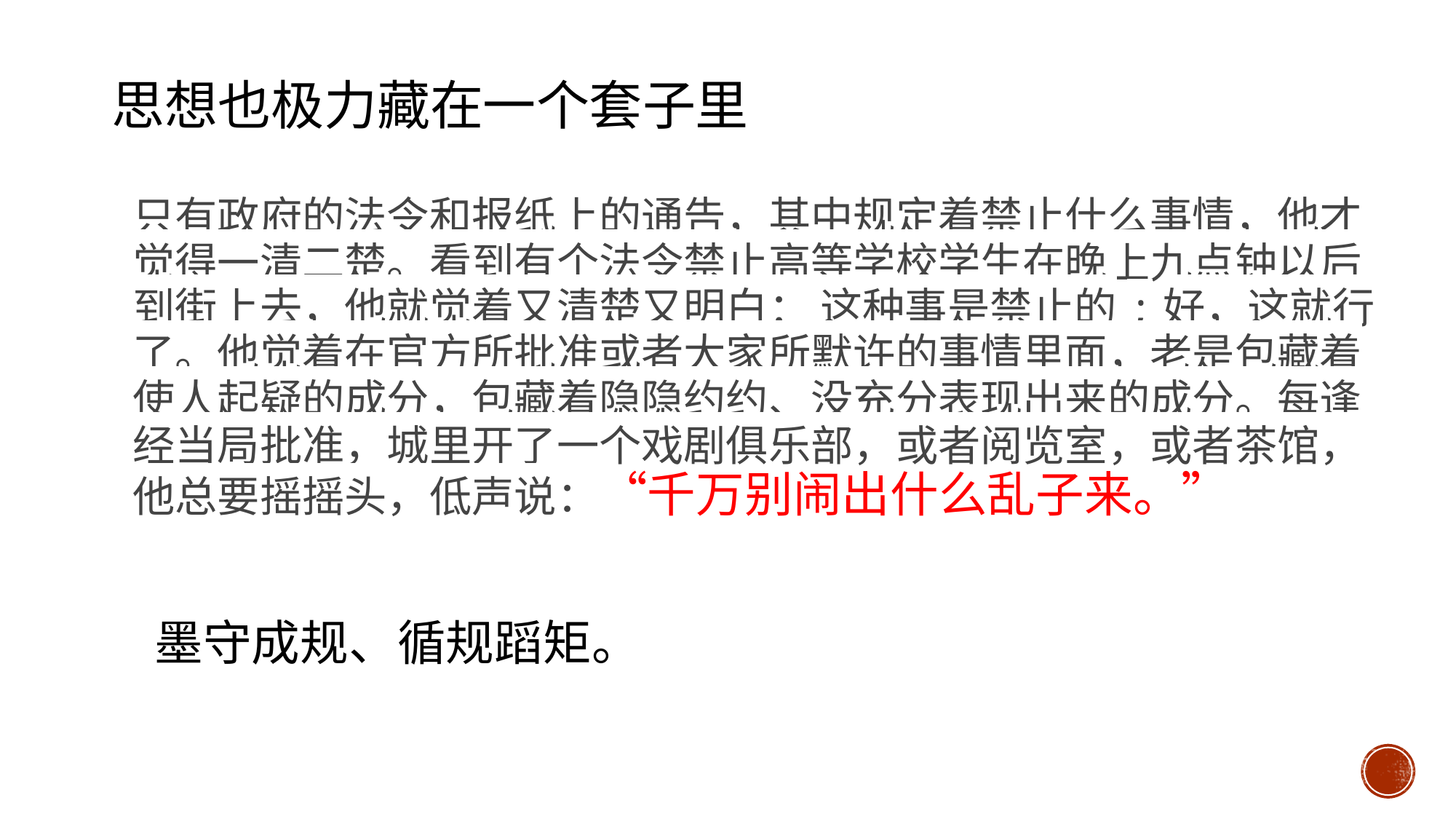

# 思想也极力藏在一个套子里
只有政府的法令和报纸上的通告，其中规定着禁止什么事情，他才觉得一清二楚。看到有个法令禁止高等学校学生在晚上九点钟以后到街上去，他就觉着又清楚又明白： 这种事是禁止的;好，这就行了。他觉着在官方所批准或者大家所默许的事情里面，老是包藏着使人起疑的成分，包藏着隐隐约约、没充分表现出来的成分。每逢经当局批准，城里开了一个戏剧俱乐部，或者阅览室，或者茶馆，他总要摇摇头，低声说：“千万别闹出什么乱子来。”

墨守成规、循规蹈矩。